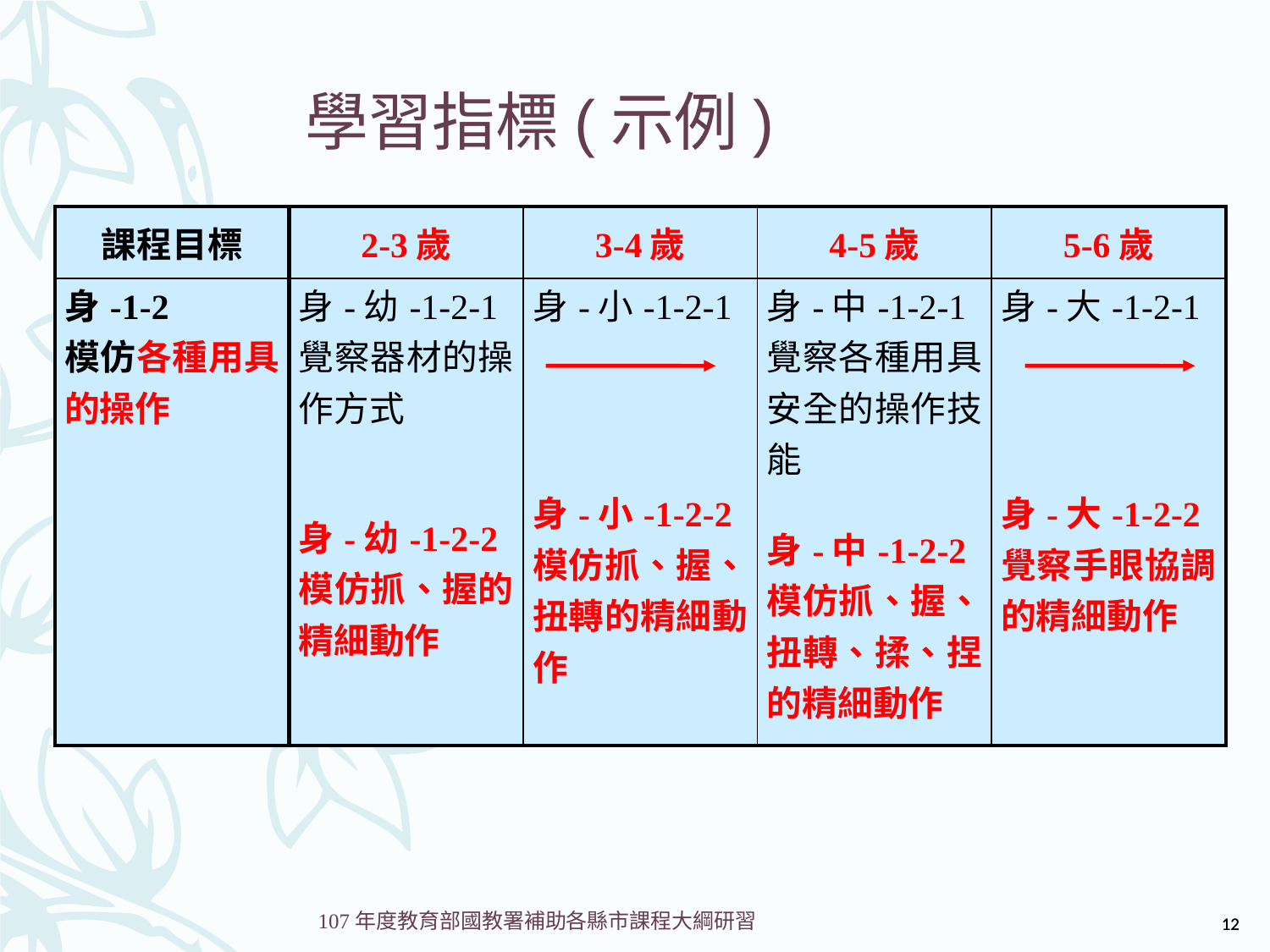

# 學習指標(示例)
| 課程目標 | 2-3歲 | 3-4歲 | 4-5歲 | 5-6歲 |
| --- | --- | --- | --- | --- |
| 身-1-2 模仿各種用具的操作 | 身-幼-1-2-1 覺察器材的操作方式 身-幼-1-2-2 模仿抓、握的精細動作 | 身-小-1-2-1 身-小-1-2-2 模仿抓、握、扭轉的精細動作 | 身-中-1-2-1 覺察各種用具安全的操作技能 身-中-1-2-2 模仿抓、握、扭轉、揉、捏的精細動作 | 身-大-1-2-1 身-大-1-2-2 覺察手眼協調的精細動作 |

12
12
107年度教育部國教署補助各縣市課程大綱研習